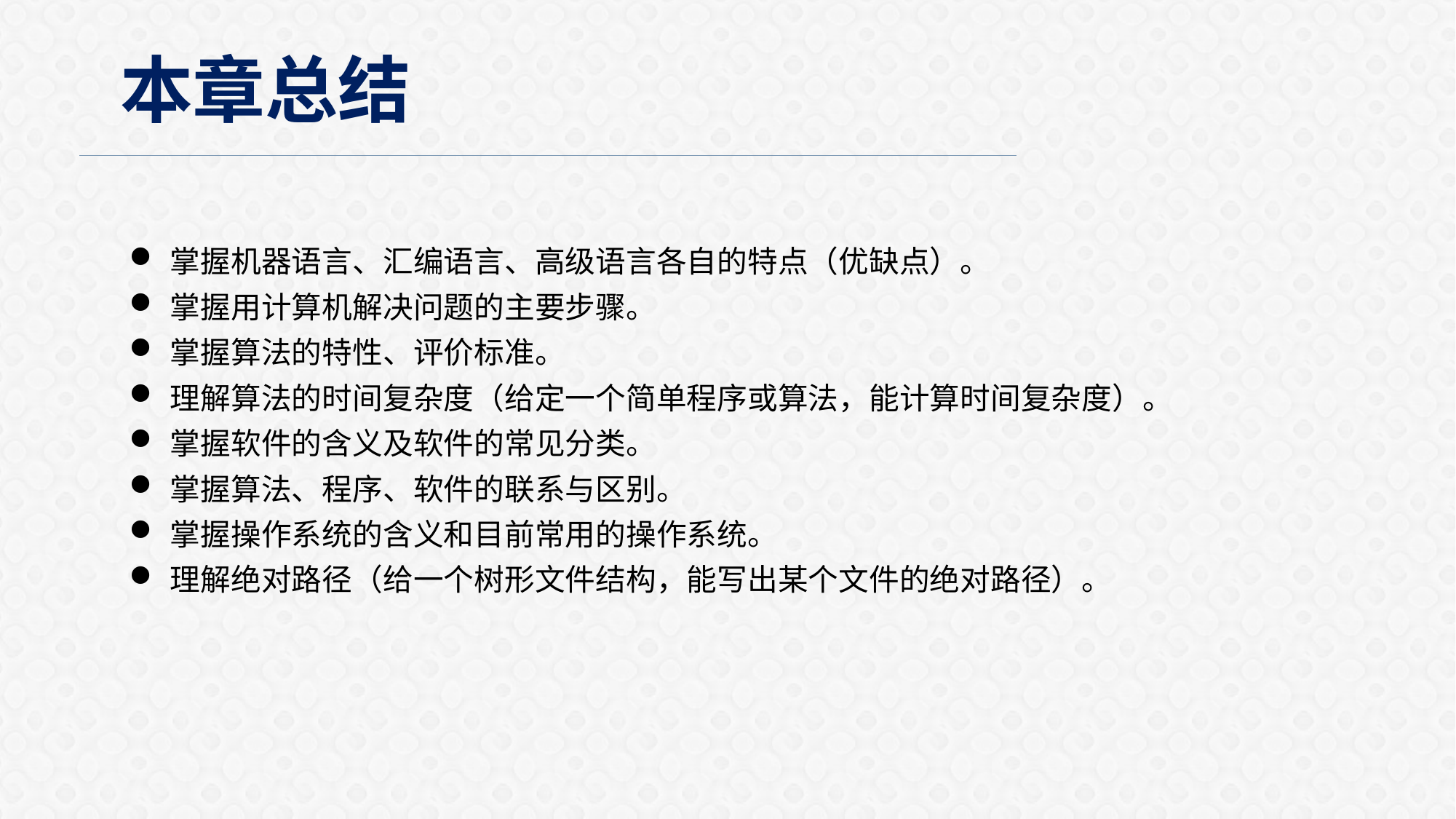

本章总结
掌握机器语言、汇编语言、高级语言各自的特点（优缺点）。
掌握用计算机解决问题的主要步骤。
掌握算法的特性、评价标准。
理解算法的时间复杂度（给定一个简单程序或算法，能计算时间复杂度）。
掌握软件的含义及软件的常见分类。
掌握算法、程序、软件的联系与区别。
掌握操作系统的含义和目前常用的操作系统。
理解绝对路径（给一个树形文件结构，能写出某个文件的绝对路径）。